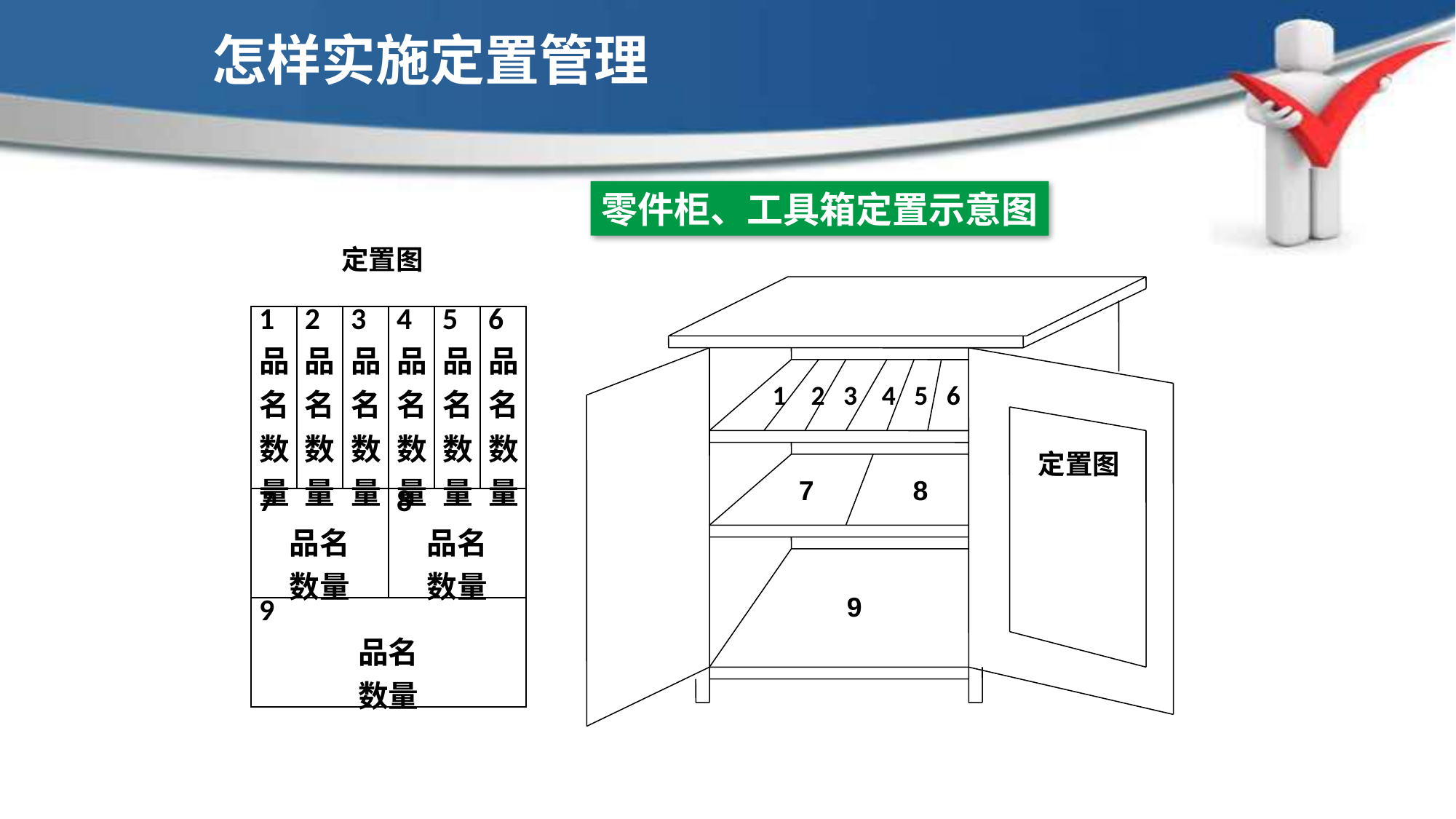

怎样实施定置管理
零件柜、工具箱定置示意图
定置图

| 1 品名 数量 | 2 品名 数量 | 3 品名 数量 | 4 品名 数量 | 5 品名 数量 | 6 品名 数量 |
| --- | --- | --- | --- | --- | --- |
| 7 品名 数量 |  |  | 8 品名 数量 |  |  |
| 9 品名 数量 |  |  |  |  |  |
1    2   3    4   5   6
定置图
7             8
现场6S定置管理
9